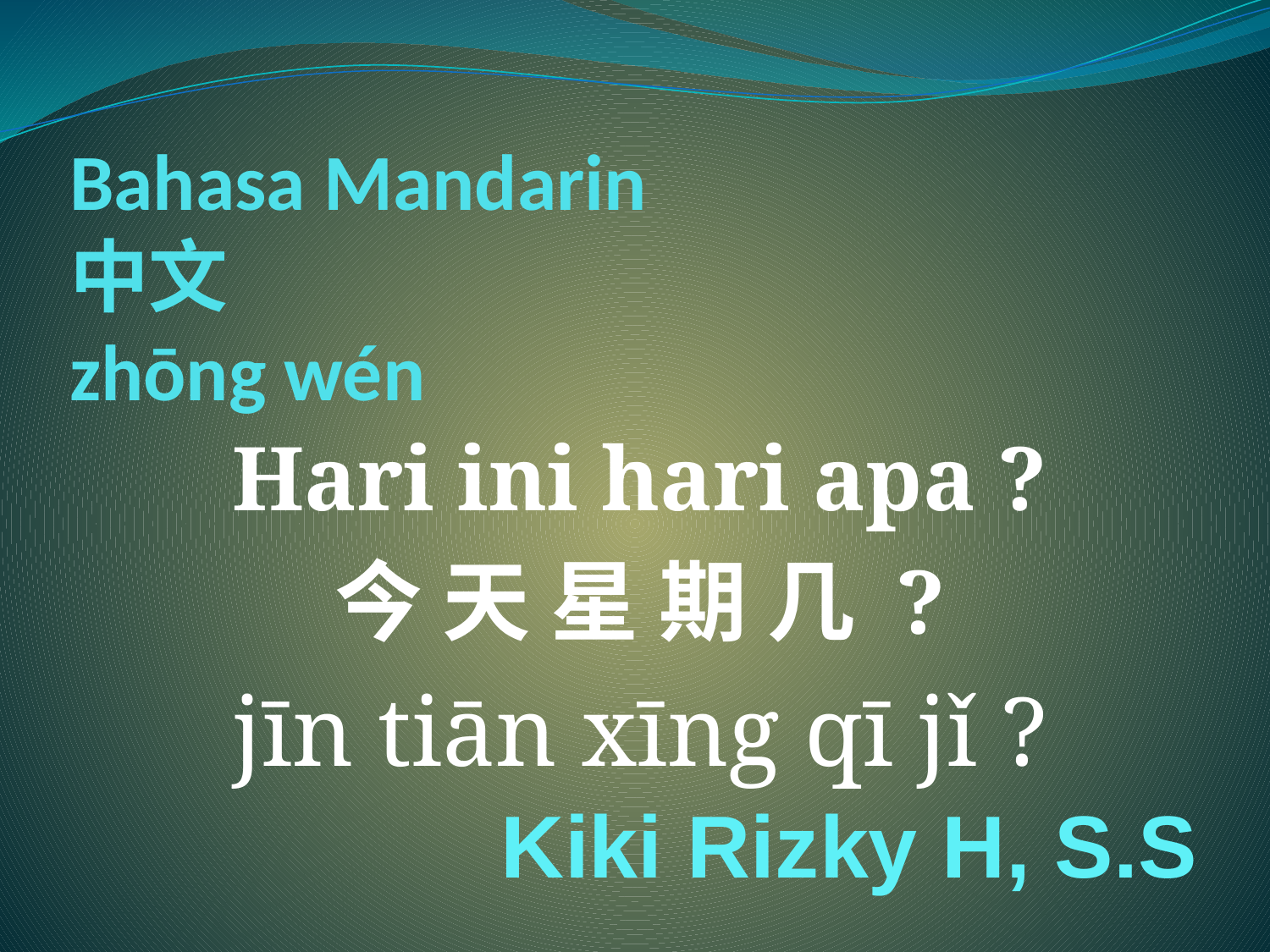

# Bahasa Mandarin 中文 zhōng wén
Hari ini hari apa ?
今 天 星 期 几 ?
jīn tiān xīng qī jǐ ?

Kiki Rizky H, S.S